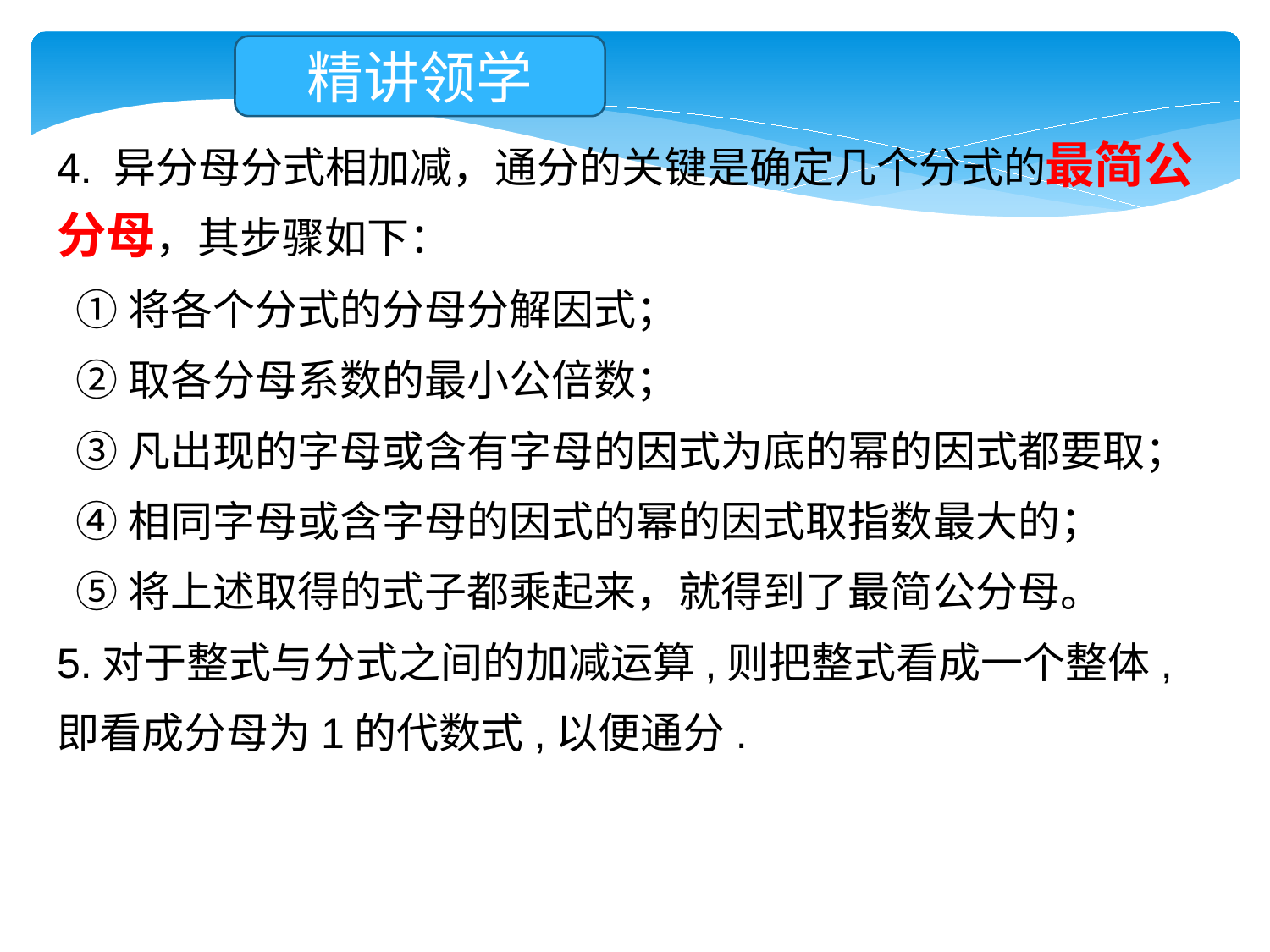

精讲领学
4. 异分母分式相加减，通分的关键是确定几个分式的最简公分母，其步骤如下：
  ①将各个分式的分母分解因式；
  ②取各分母系数的最小公倍数；
  ③凡出现的字母或含有字母的因式为底的幂的因式都要取；
  ④相同字母或含字母的因式的幂的因式取指数最大的；
  ⑤将上述取得的式子都乘起来，就得到了最简公分母。
5.对于整式与分式之间的加减运算,则把整式看成一个整体,即看成分母为1的代数式,以便通分.